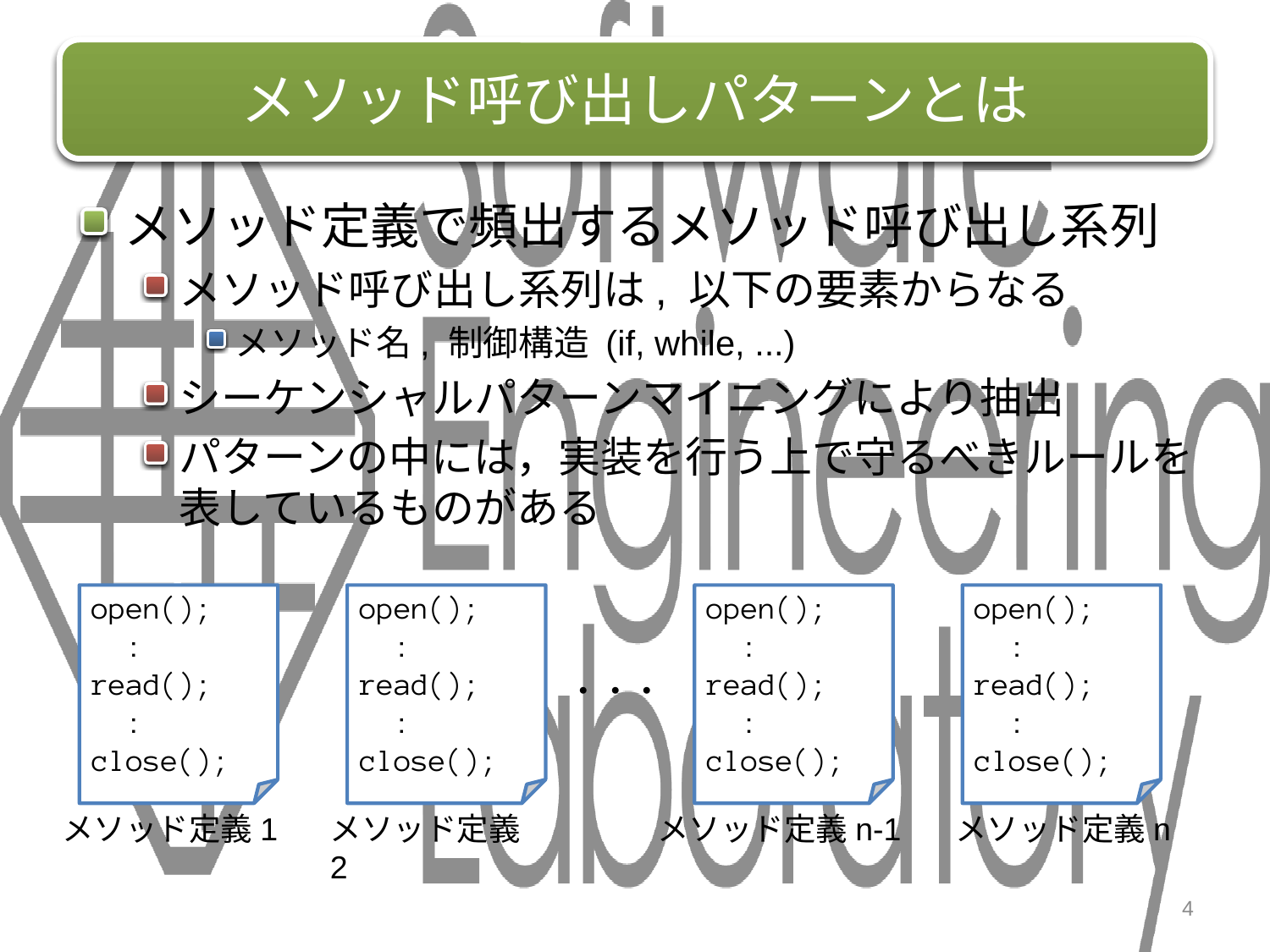

# メソッド呼び出しパターンとは
メソッド定義で頻出するメソッド呼び出し系列
メソッド呼び出し系列は, 以下の要素からなる
メソッド名, 制御構造 (if, while, ...)
シーケンシャルパターンマイニングにより抽出
パターンの中には，実装を行う上で守るべきルールを表しているものがある

open();
  :
read();
  :
close();
open();
  :
read();
  :
close();
open();
  :
read();
  :
close();
open();
  :
read();
  :
close();
・・・
メソッド定義1
メソッド定義2
メソッド定義n-1
メソッド定義n
4